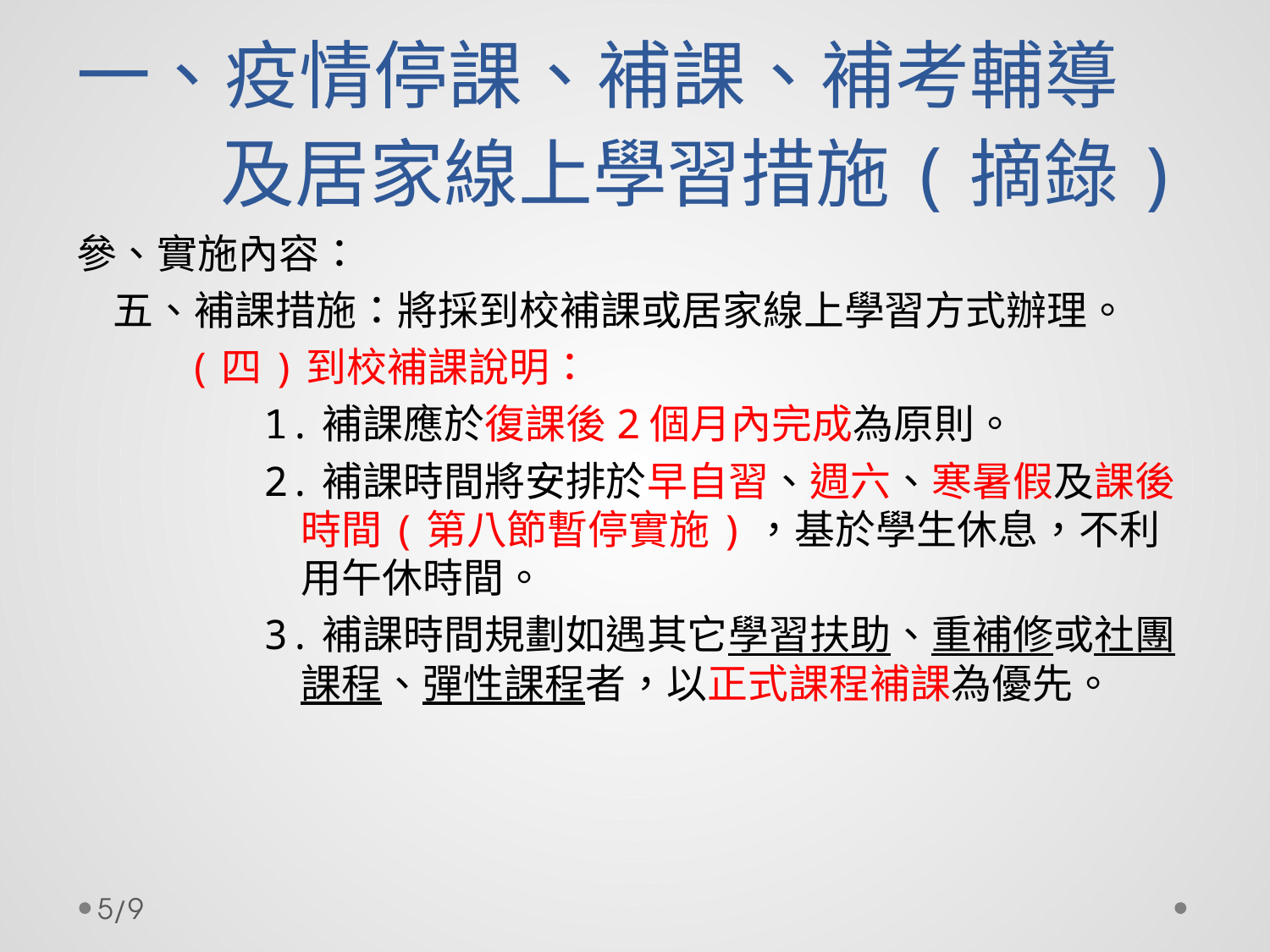

# 一、疫情停課、補課、補考輔導及居家線上學習措施(摘錄)
參、實施內容：
五、補課措施：將採到校補課或居家線上學習方式辦理。
(四)到校補課說明：
1.補課應於復課後2個月內完成為原則。
2.補課時間將安排於早自習、週六、寒暑假及課後時間(第八節暫停實施)，基於學生休息，不利用午休時間。
3.補課時間規劃如遇其它學習扶助、重補修或社團課程、彈性課程者，以正式課程補課為優先。
5/9